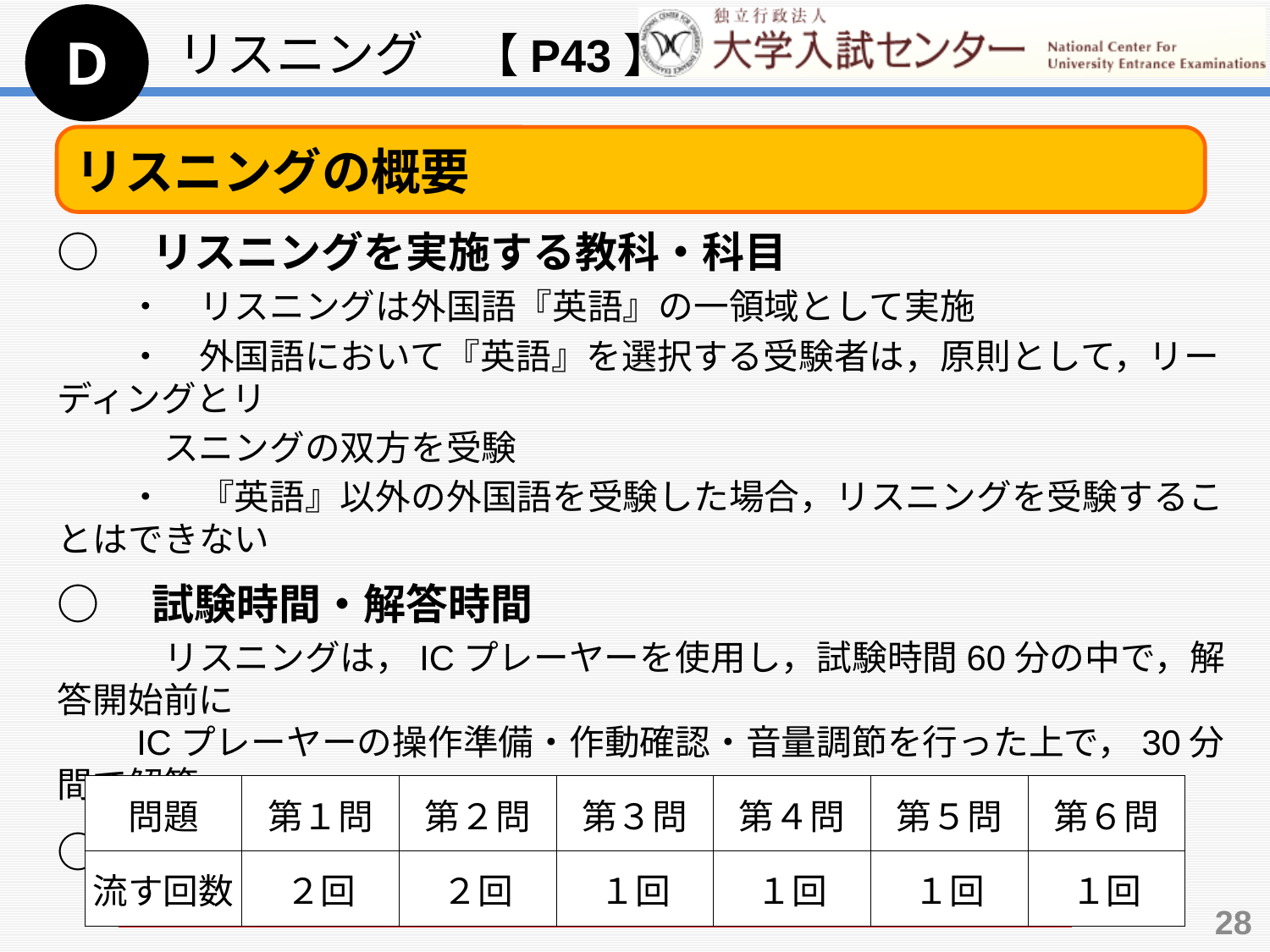

Ｄ
リスニング　【P43】
リスニングの概要
○　リスニングを実施する教科・科目
　　・　リスニングは外国語『英語』の一領域として実施
　　・　外国語において『英語』を選択する受験者は，原則として，リーディングとリ
　　　スニングの双方を受験
　　・　『英語』以外の外国語を受験した場合，リスニングを受験することはできない
○　試験時間・解答時間
　　　リスニングは，ICプレーヤーを使用し，試験時間60分の中で，解答開始前に
　　ICプレーヤーの操作準備・作動確認・音量調節を行った上で，30分間で解答
○　聞き取る英語音声の流れる回数
　  聞き取る英語の音声を２回流す問題と，１回流す問題がある
| 問題 | 第１問 | 第２問 | 第３問 | 第４問 | 第５問 | 第６問 |
| --- | --- | --- | --- | --- | --- | --- |
| 流す回数 | ２回 | ２回 | １回 | １回 | １回 | １回 |
28